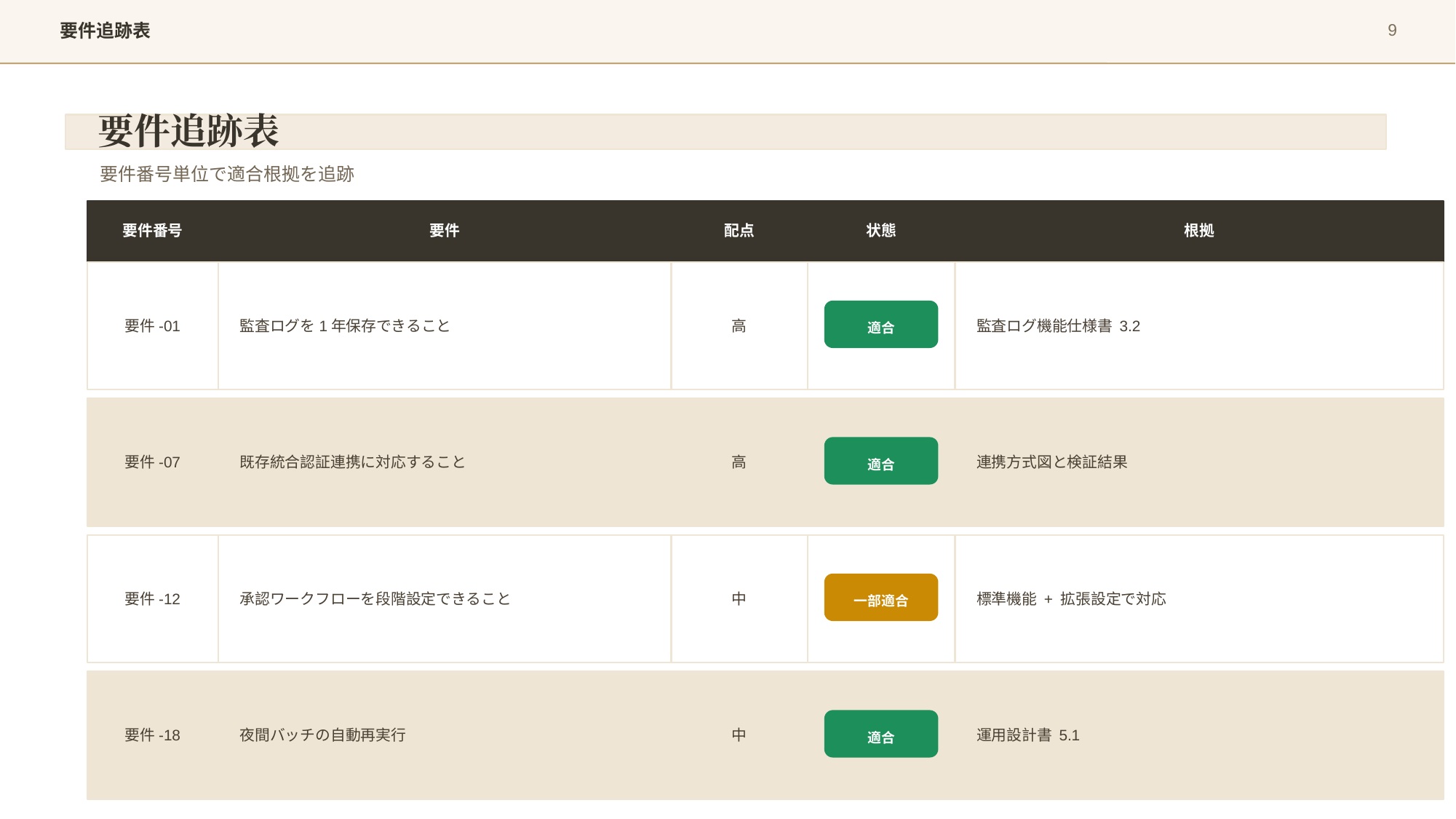

9
要件追跡表

要件追跡表

要件番号単位で適合根拠を追跡

要件番号
要件
配点
状態
根拠

要件-01
監査ログを1年保存できること
高
監査ログ機能仕様書 3.2

適合

要件-07
既存統合認証連携に対応すること
高
連携方式図と検証結果

適合

要件-12
承認ワークフローを段階設定できること
中
標準機能 + 拡張設定で対応

一部適合

要件-18
夜間バッチの自動再実行
中
運用設計書 5.1

適合